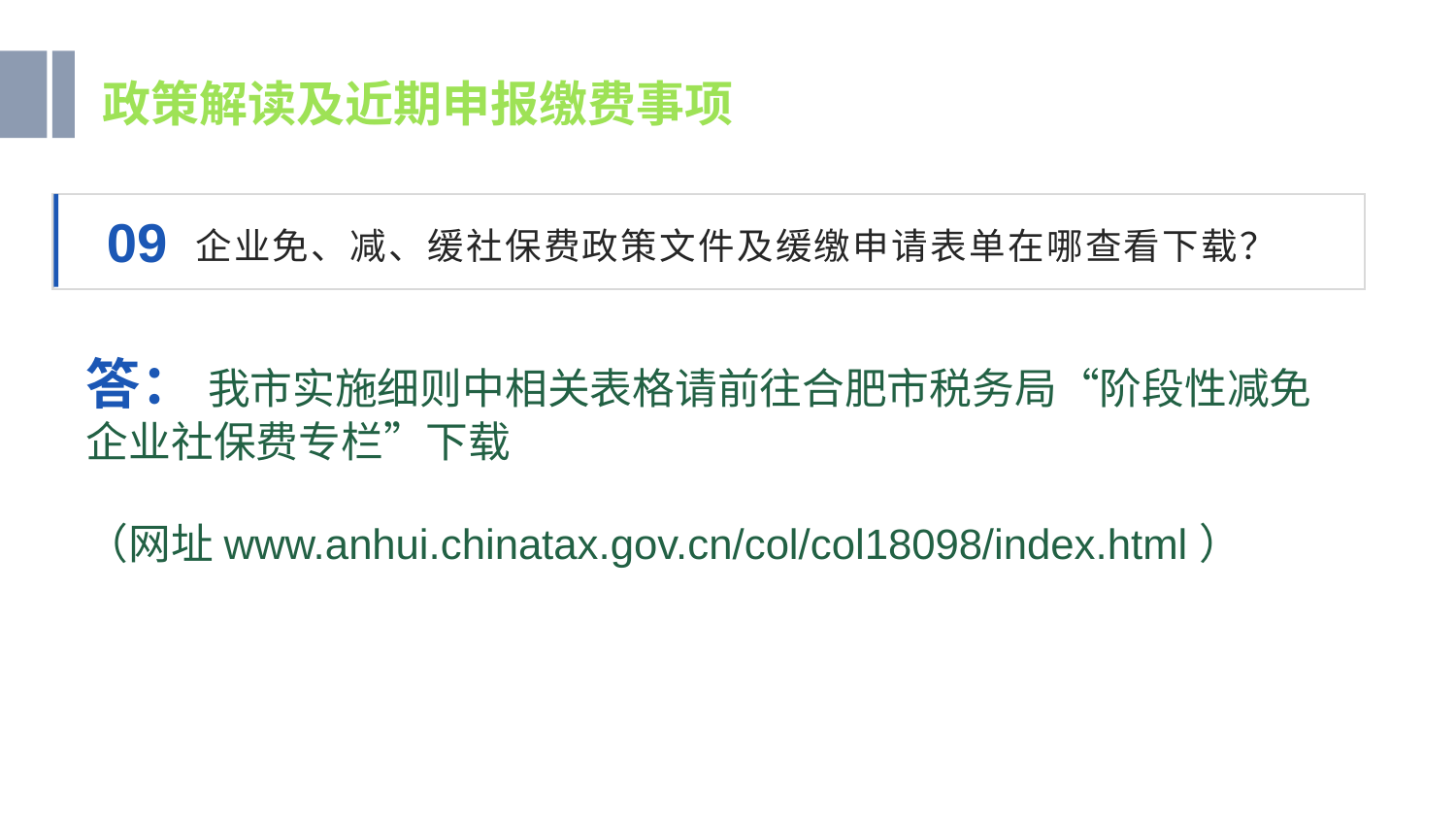

政策解读及近期申报缴费事项

09
企业免、减、缓社保费政策文件及缓缴申请表单在哪查看下载？
答： 我市实施细则中相关表格请前往合肥市税务局“阶段性减免企业社保费专栏”下载

（网址www.anhui.chinatax.gov.cn/col/col18098/index.html）